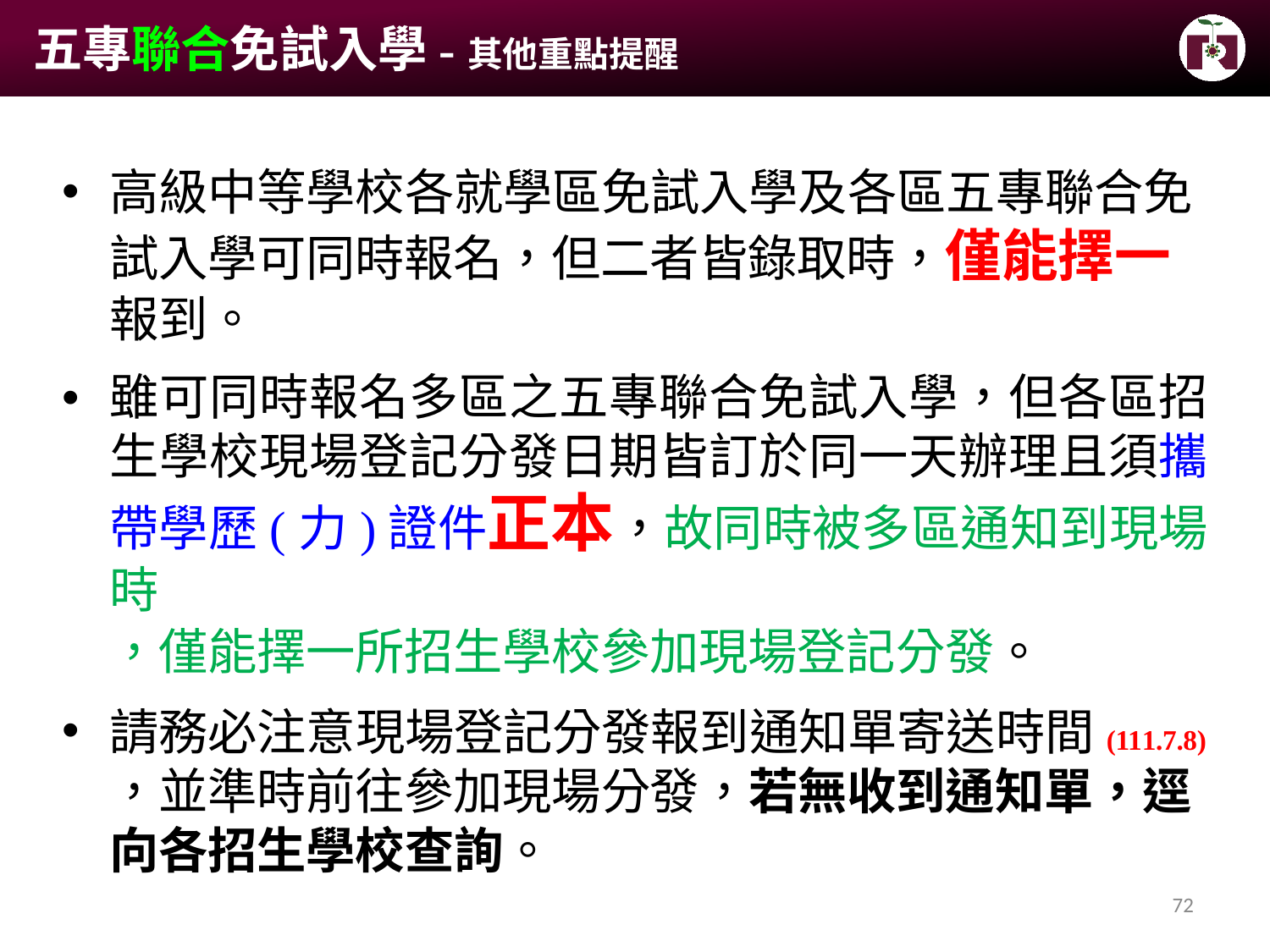

五專聯合免試入學-其他重點提醒
高級中等學校各就學區免試入學及各區五專聯合免 試入學可同時報名，但二者皆錄取時，僅能擇一 報到。
雖可同時報名多區之五專聯合免試入學，但各區招 生學校現場登記分發日期皆訂於同一天辦理且須攜 帶學歷(力)證件正本，故同時被多區通知到現場時
，僅能擇一所招生學校參加現場登記分發。
請務必注意現場登記分發報到通知單寄送時間(111.7.8)
，並準時前往參加現場分發，若無收到通知單，逕 向各招生學校查詢。
72